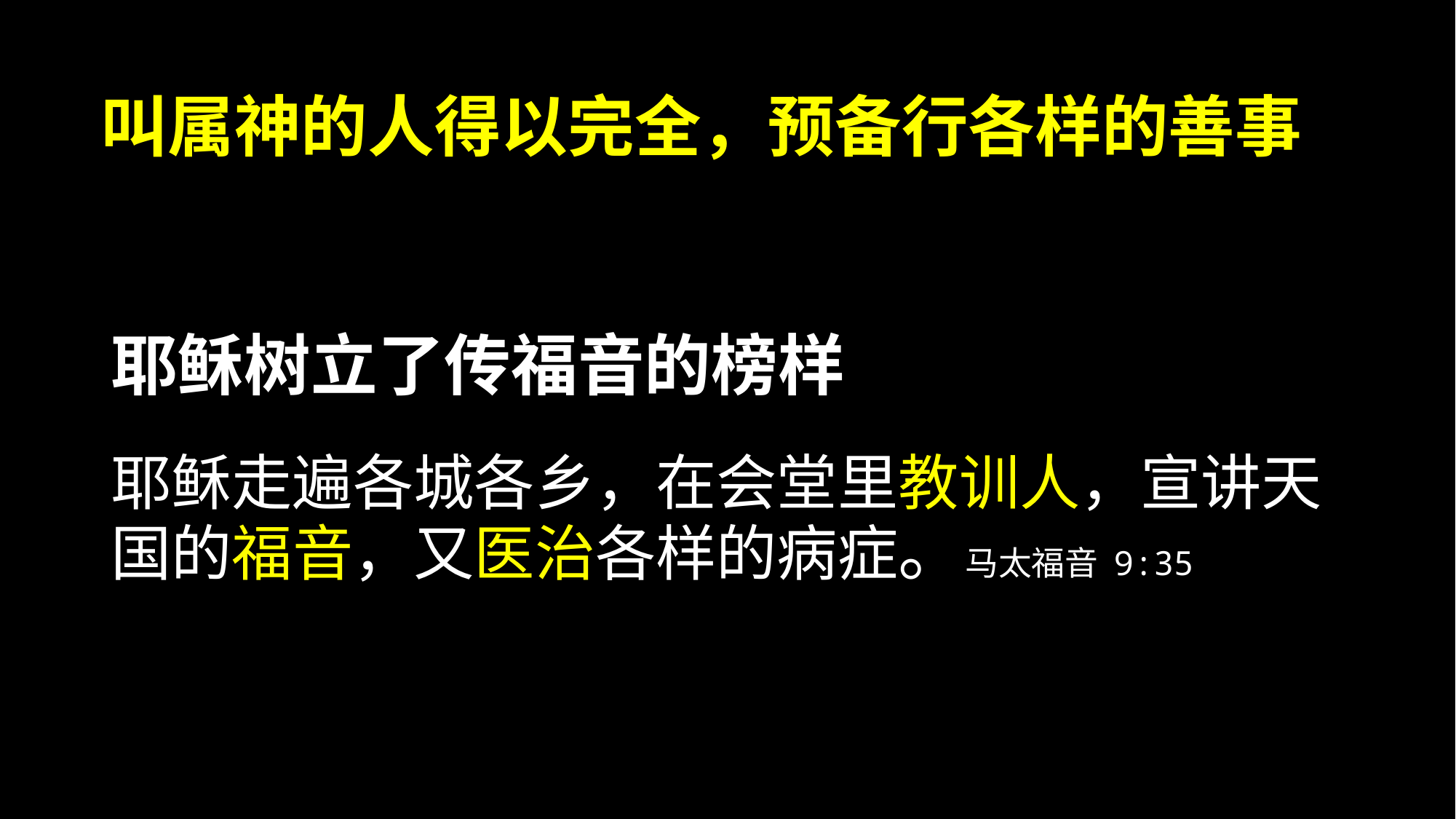

叫属神的人得以完全，预备行各样的善事
耶稣树立了传福音的榜样
# 耶稣走遍各城各乡，在会堂里教训人，宣讲天国的福音，又医治各样的病症。马太福音 9:35